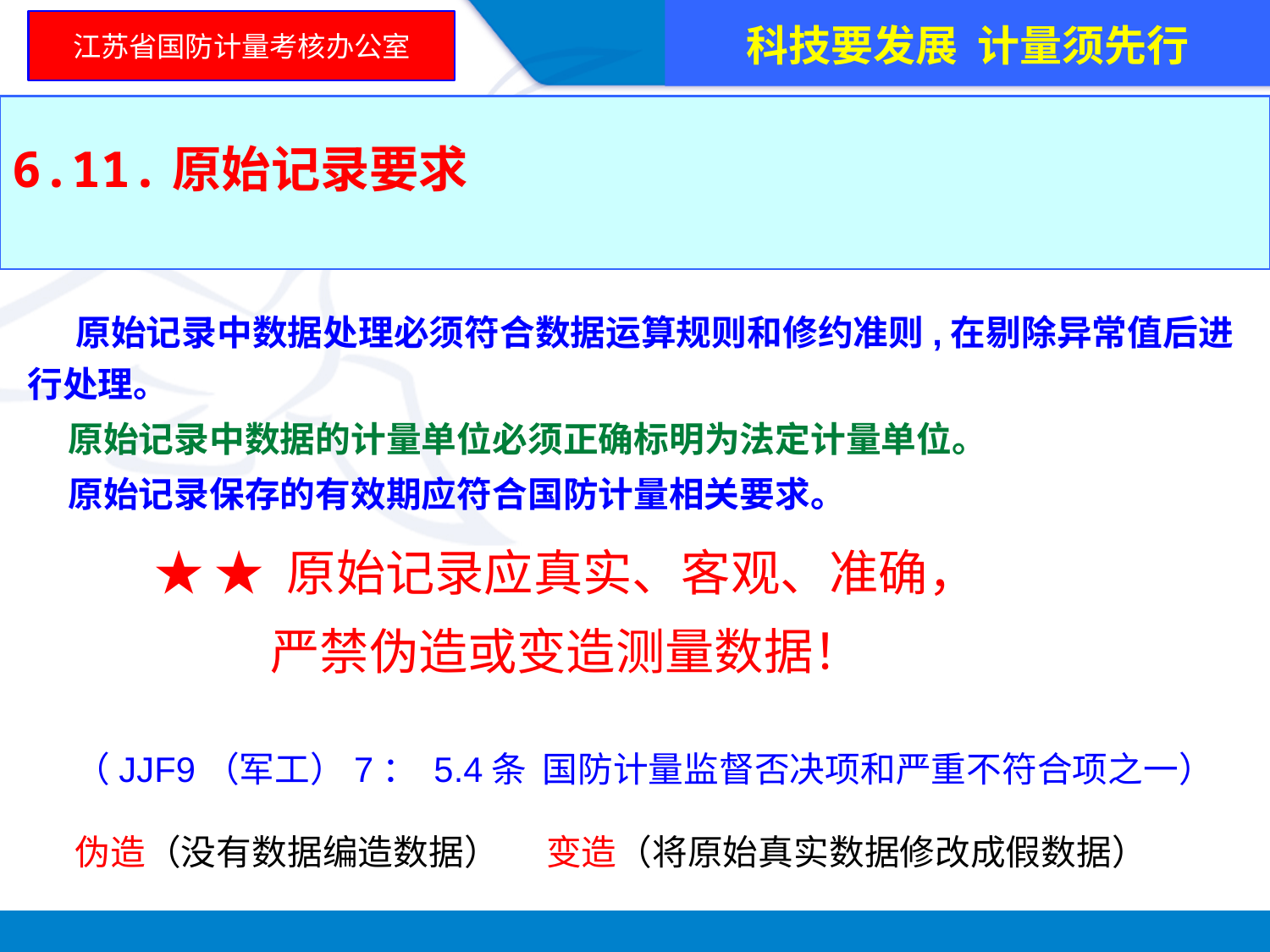

科技要发展  计量须先行
江苏省国防计量考核办公室
6.11.原始记录要求

    原始记录中数据处理必须符合数据运算规则和修约准则,在剔除异常值后进行处理。
    原始记录中数据的计量单位必须正确标明为法定计量单位。
    原始记录保存的有效期应符合国防计量相关要求。
          ★ ★ 原始记录应真实、客观、准确，
                     严禁伪造或变造测量数据！

     （JJF9（军工）7： 5.4条  国防计量监督否决项和严重不符合项之一）

     伪造（没有数据编造数据）      变造（将原始真实数据修改成假数据）